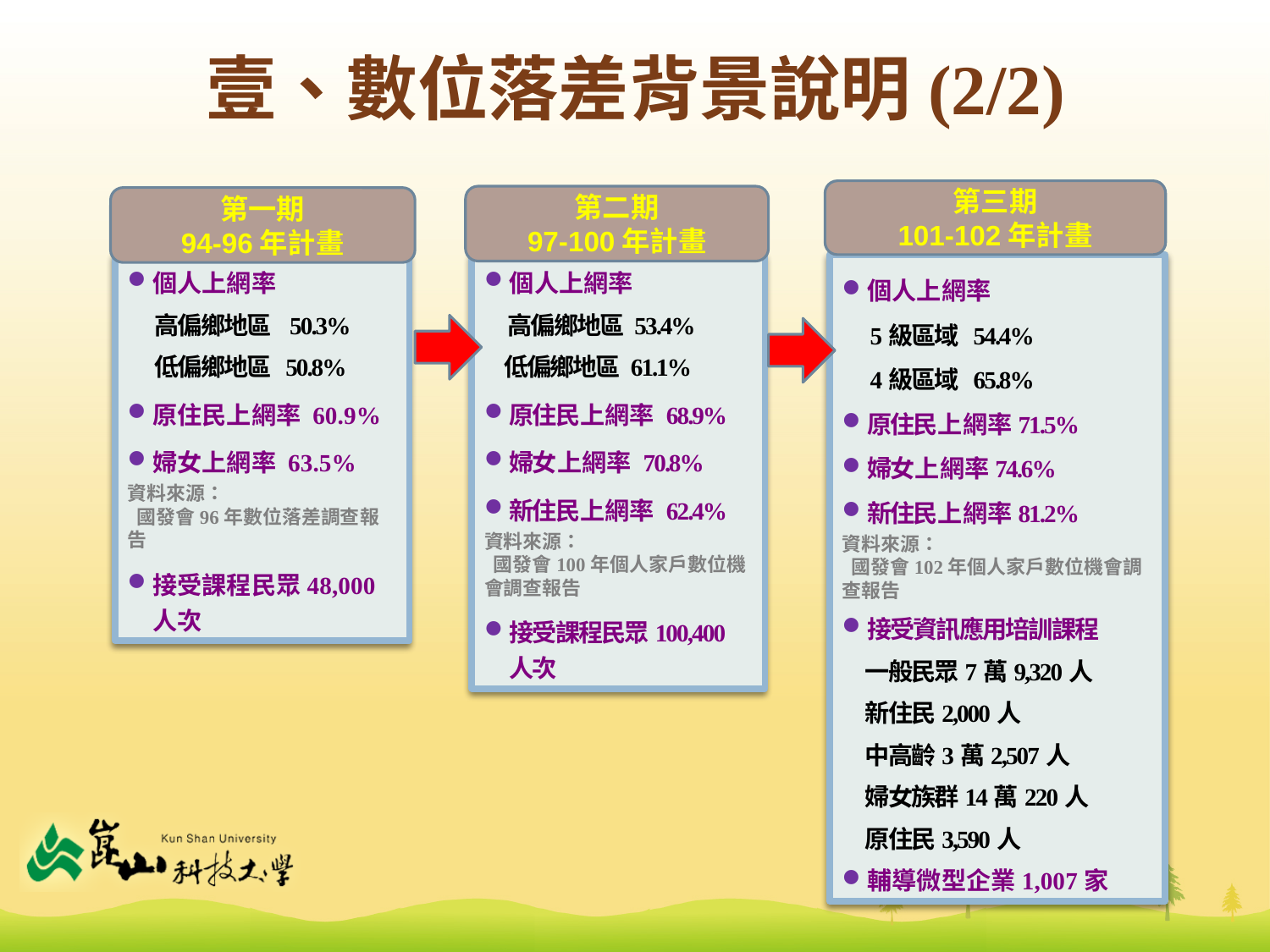

壹、數位落差背景說明(2/2)
第三期
101-102年計畫
第二期
97-100年計畫
第一期
94-96年計畫
個人上網率
      5級區域  54.4%
      4級區域  65.8%
原住民上網率71.5%
婦女上網率74.6%
新住民上網率81.2%
資料來源：
 國發會102年個人家戶數位機會調查報告
接受資訊應用培訓課程
　一般民眾7萬9,320人
　新住民2,000人
　中高齡3萬2,507人
　婦女族群14萬220人
　原住民3,590人
輔導微型企業1,007家
個人上網率
     高偏鄉地區   50.3%
     低偏鄉地區  50.8%
原住民上網率 60.9%
婦女上網率 63.5%
資料來源：
 國發會96年數位落差調查報告
接受課程民眾48,000人次
個人上網率
    高偏鄉地區 53.4%
   低偏鄉地區 61.1%
原住民上網率 68.9%
婦女上網率 70.8%
新住民上網率 62.4%
資料來源：
 國發會100年個人家戶數位機會調查報告
接受課程民眾100,400人次